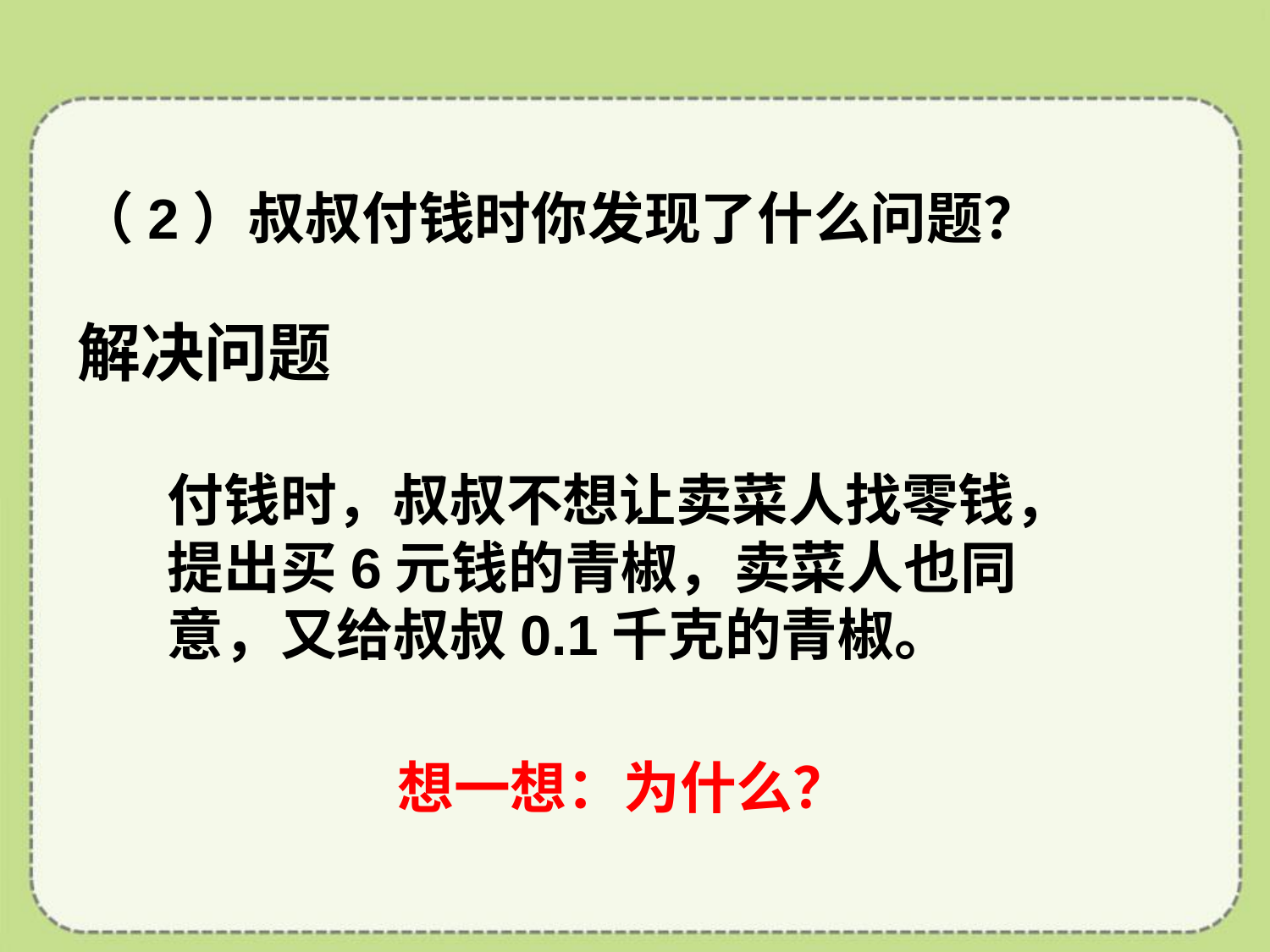

（2）叔叔付钱时你发现了什么问题？
解决问题
付钱时，叔叔不想让卖菜人找零钱，提出买6元钱的青椒，卖菜人也同意，又给叔叔0.1千克的青椒。
想一想：为什么？